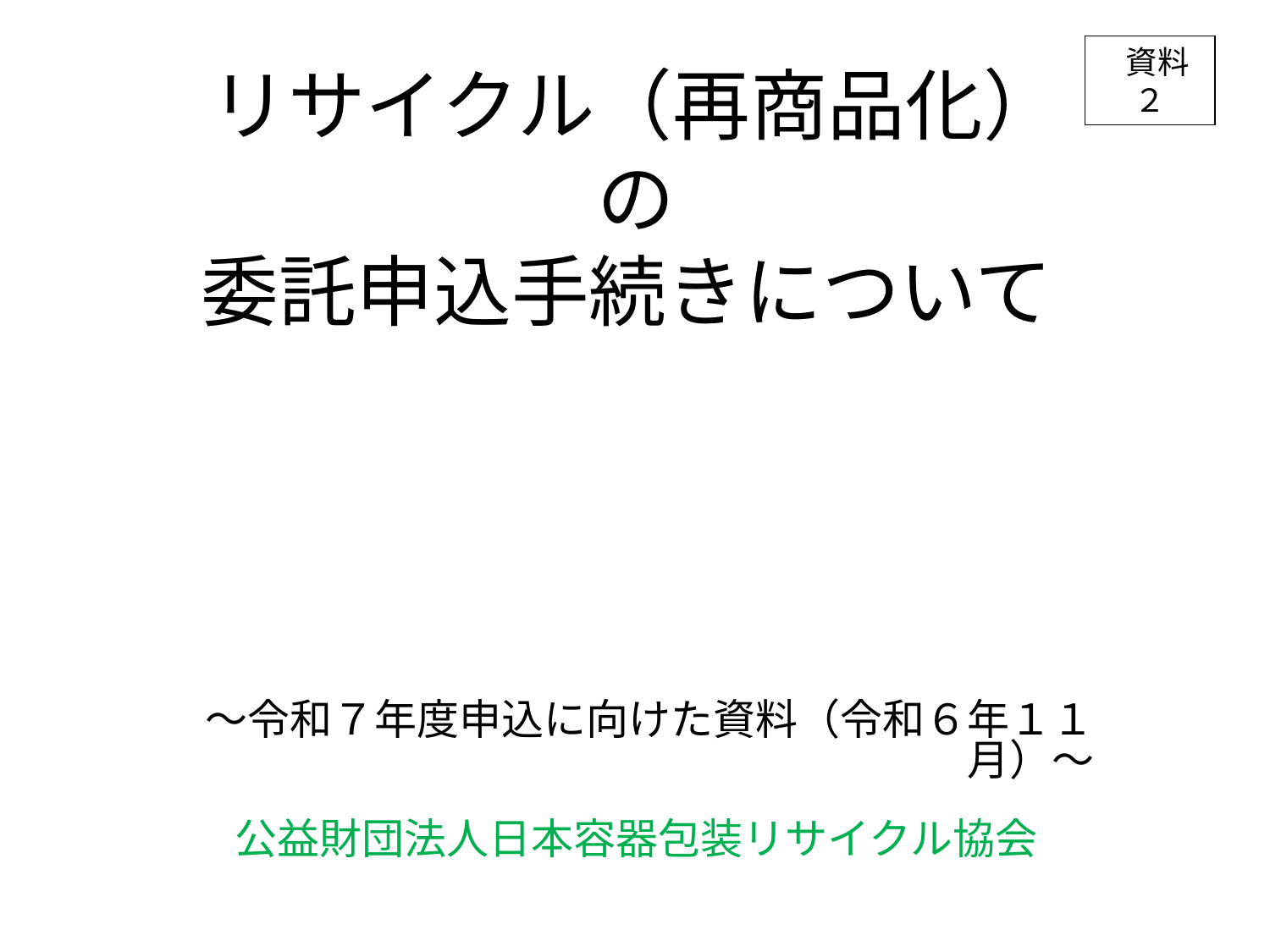

資料２
# リサイクル（再商品化）の 委託申込手続きについて
～令和７年度申込に向けた資料（令和６年１１月）～
公益財団法人日本容器包装リサイクル協会